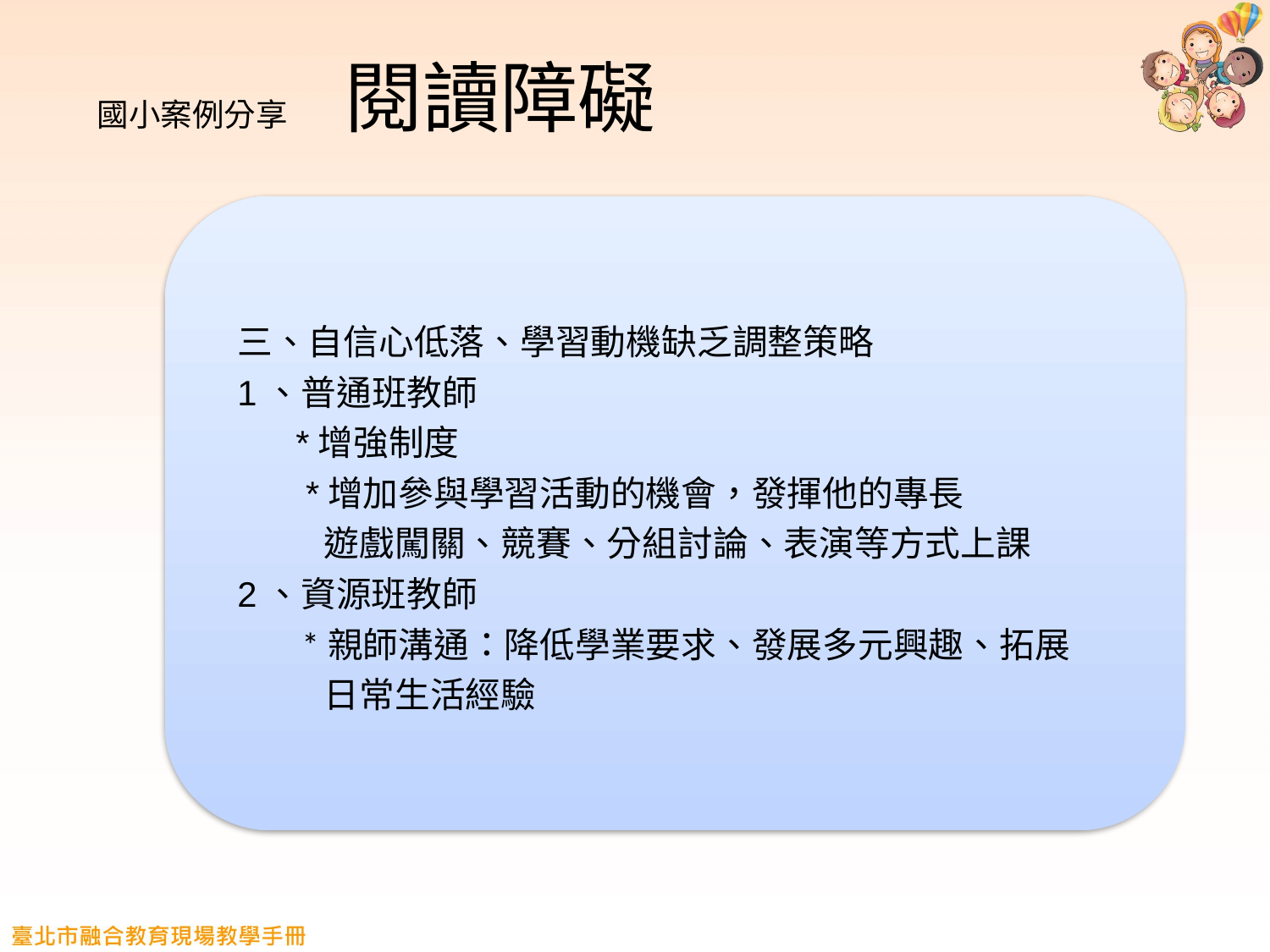

國小案例分享        閱讀障礙

三、自信心低落、學習動機缺乏調整策略
1、普通班教師
      *增強制度
       *增加參與學習活動的機會，發揮他的專長
          遊戲闖關、競賽、分組討論、表演等方式上課
2、資源班教師
        *親師溝通：降低學業要求、發展多元興趣、拓展
          日常生活經驗